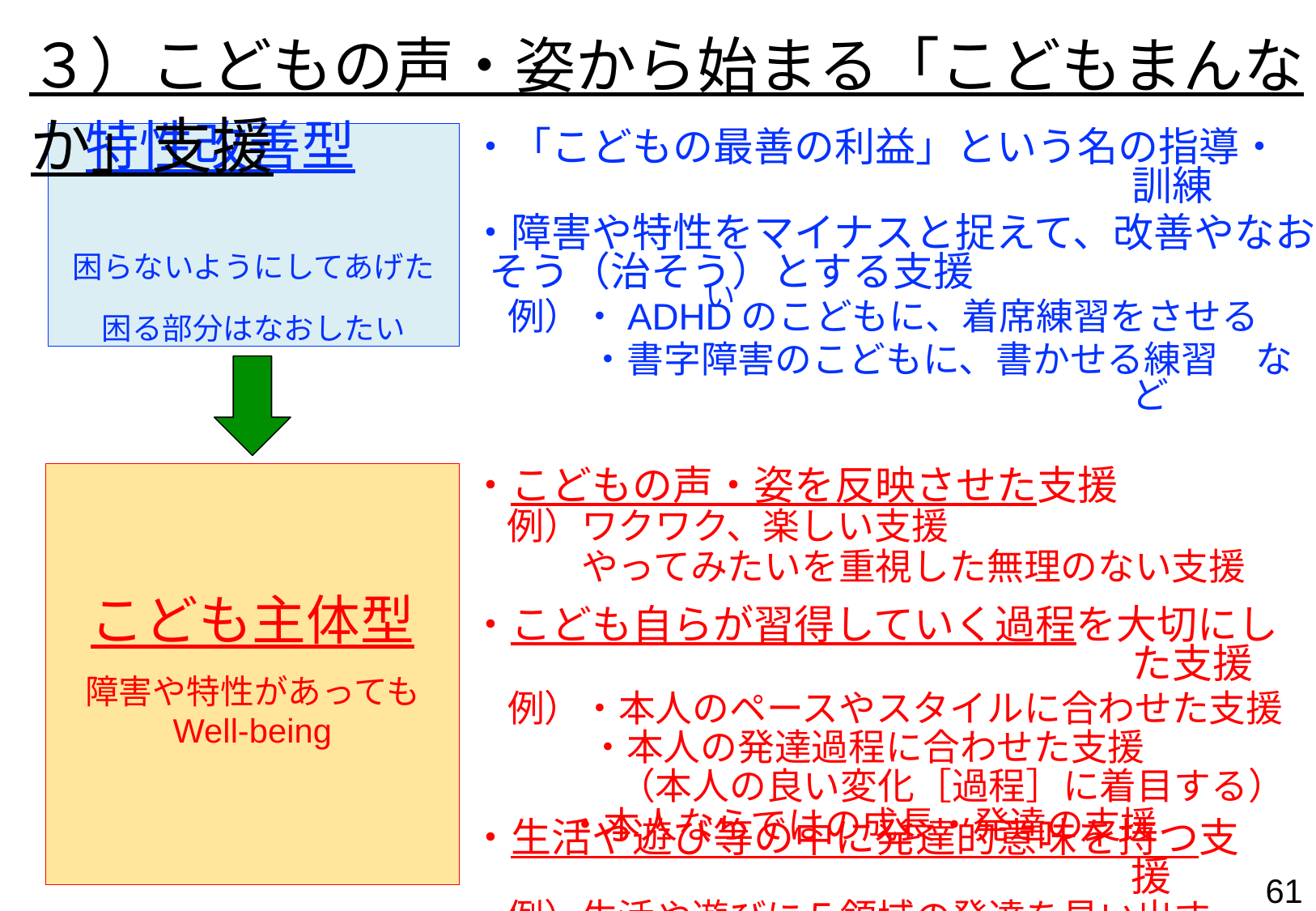

３）こどもの声・姿から始まる「こどもまんなか」支援
特性改善型
困らないようにしてあげたい
困る部分はなおしたい
・「こどもの最善の利益」という名の指導・訓練
・障害や特性をマイナスと捉えて、改善やなおそう（治そう）とする支援
　例）・ADHDのこどもに、着席練習をさせる
　　　 ・書字障害のこどもに、書かせる練習　など

こども主体型
障害や特性があっても
Well-being
・こどもの声・姿を反映させた支援
　例）ワクワク、楽しい支援
　　　やってみたいを重視した無理のない支援
・こども自らが習得していく過程を大切にした支援
　例）・本人のペースやスタイルに合わせた支援
　 　　・本人の発達過程に合わせた支援
　　　　（本人の良い変化［過程］に着目する）
　・本人ならではの成長・発達の支援
・生活や遊び等の中に発達的意味を持つ支援
　例）生活や遊びに５領域の発達を見い出す
61